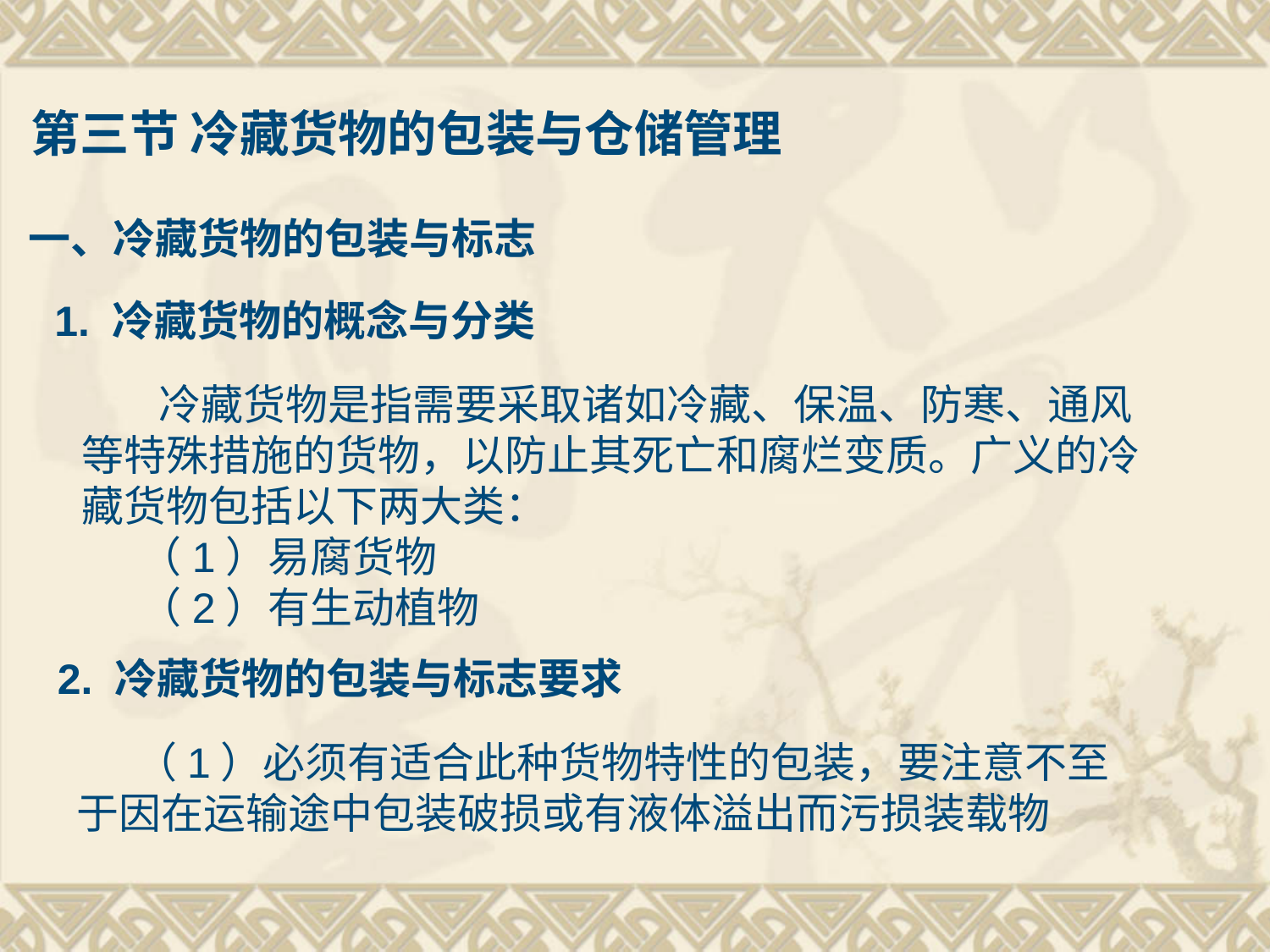

第三节 冷藏货物的包装与仓储管理
一、冷藏货物的包装与标志
1. 冷藏货物的概念与分类
       冷藏货物是指需要采取诸如冷藏、保温、防寒、通风等特殊措施的货物，以防止其死亡和腐烂变质。广义的冷藏货物包括以下两大类：
     （1）易腐货物
     （2）有生动植物
2. 冷藏货物的包装与标志要求
     （1）必须有适合此种货物特性的包装，要注意不至于因在运输途中包装破损或有液体溢出而污损装载物